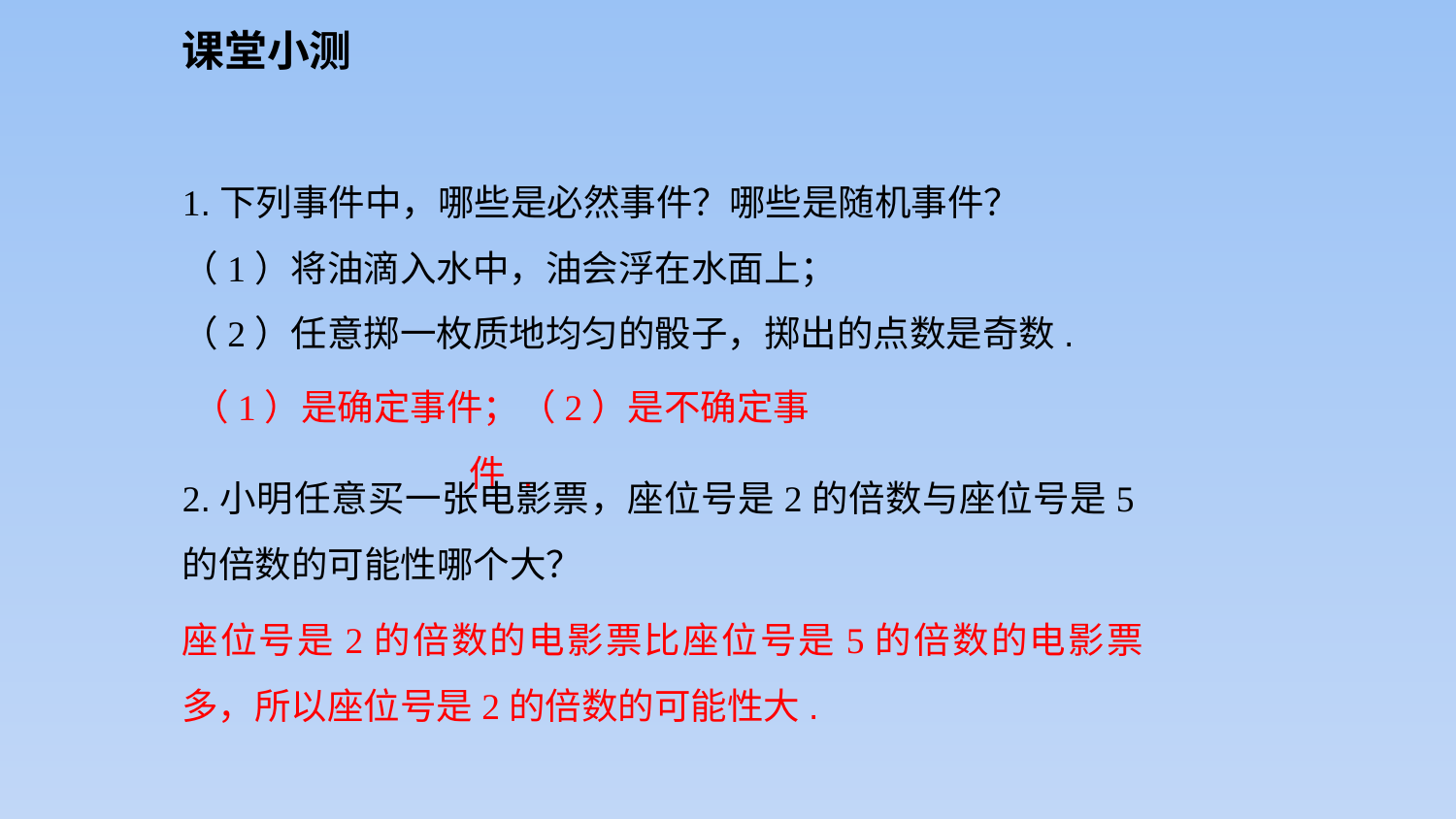

课堂小测
1.下列事件中，哪些是必然事件？哪些是随机事件？
（1）将油滴入水中，油会浮在水面上；
（2）任意掷一枚质地均匀的骰子，掷出的点数是奇数.

（1）是确定事件；（2）是不确定事件 .
2.小明任意买一张电影票，座位号是2的倍数与座位号是5的倍数的可能性哪个大？

座位号是2的倍数的电影票比座位号是5的倍数的电影票多，所以座位号是2的倍数的可能性大.